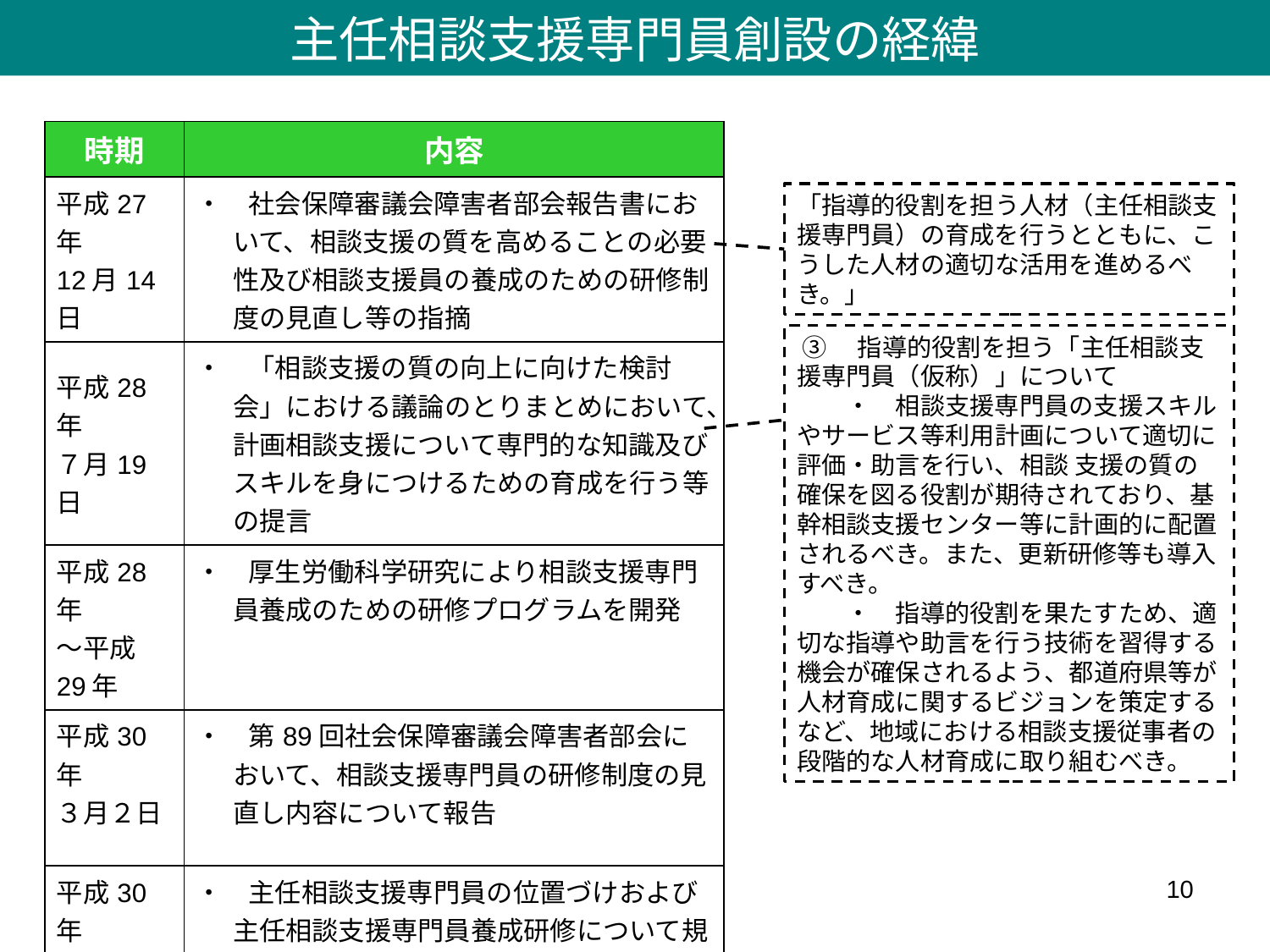

主任相談支援専門員創設の経緯
| 時期 | 内容 |
| --- | --- |
| 平成27年 12月14日 | ・　社会保障審議会障害者部会報告書において、相談支援の質を高めることの必要性及び相談支援員の養成のための研修制度の見直し等の指摘 |
| 平成28年 ７月19日 | ・　「相談支援の質の向上に向けた検討会」における議論のとりまとめにおいて、計画相談支援について専門的な知識及びスキルを身につけるための育成を行う等の提言 |
| 平成28年 ～平成29年 | ・　厚生労働科学研究により相談支援専門員養成のための研修プログラムを開発 |
| 平成30年 ３月２日 | ・　第89回社会保障審議会障害者部会において、相談支援専門員の研修制度の見直し内容について報告 |
| 平成30年 ３月２２日 | ・　主任相談支援専門員の位置づけおよび主任相談支援専門員養成研修について規定した告示を公布。（適用日：平成３０年４月１日） |
| 平成31年 ３月２８日 | ・　相談支援従事者主任研修事業の実施について都道府県宛て部長通知を発出（標準カリキュラムを含む）。 |
「指導的役割を担う人材（主任相談支援専門員）の育成を行うとともに、こうした人材の適切な活用を進めるべき。」
 ③　指導的役割を担う「主任相談支援専門員（仮称）」について
　　・　相談支援専門員の支援スキルやサービス等利用計画について適切に評価・助言を行い、相談 支援の質の確保を図る役割が期待されており、基幹相談支援センター等に計画的に配置されるべき。また、更新研修等も導入すべき。
　　・　指導的役割を果たすため、適切な指導や助言を行う技術を習得する機会が確保されるよう、都道府県等が人材育成に関するビジョンを策定するなど、地域における相談支援従事者の段階的な人材育成に取り組むべき。

10